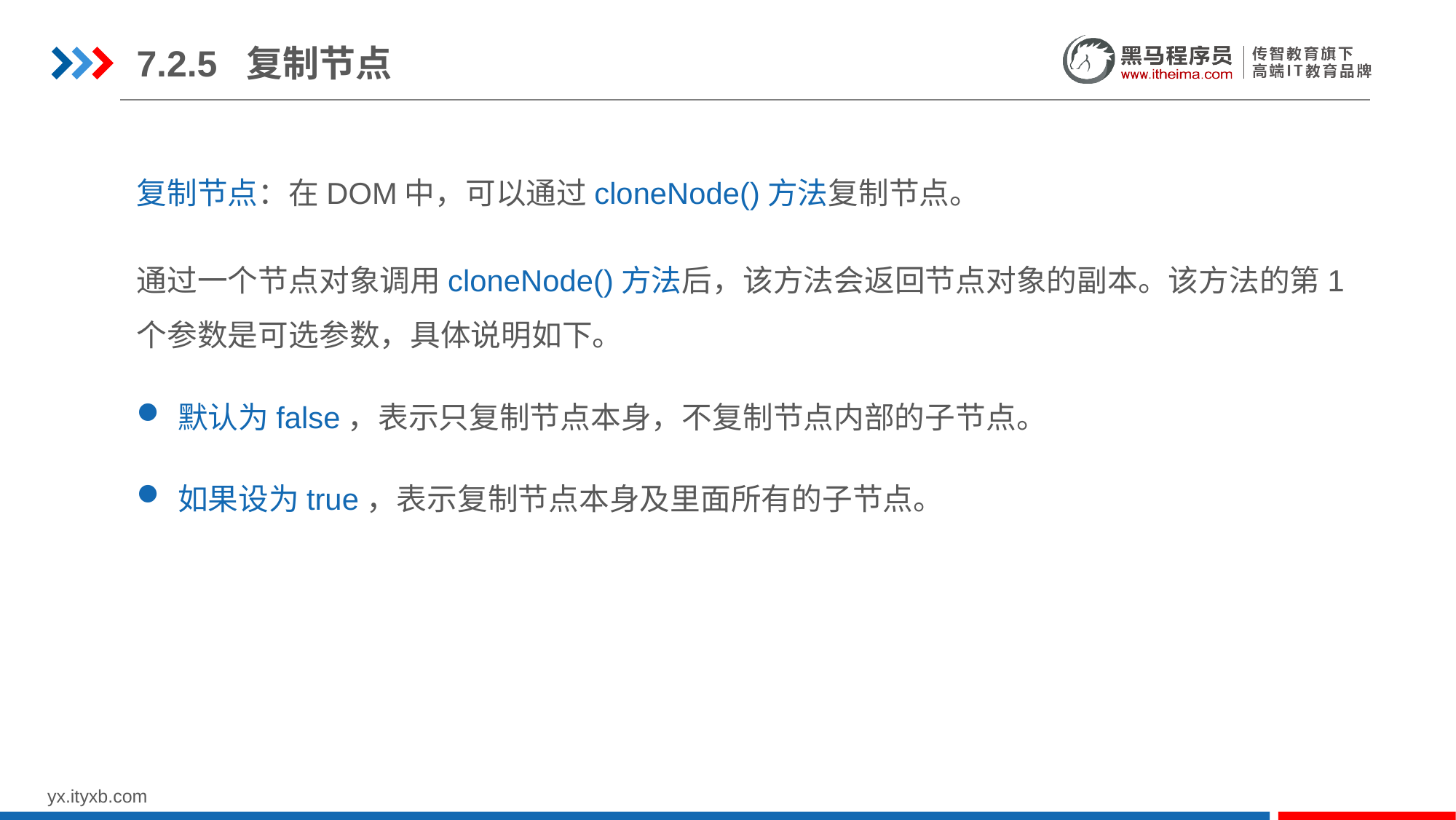

7.2.5  复制节点
复制节点：在DOM中，可以通过cloneNode()方法复制节点。

通过一个节点对象调用cloneNode()方法后，该方法会返回节点对象的副本。该方法的第1个参数是可选参数，具体说明如下。

默认为false，表示只复制节点本身，不复制节点内部的子节点。

如果设为true，表示复制节点本身及里面所有的子节点。